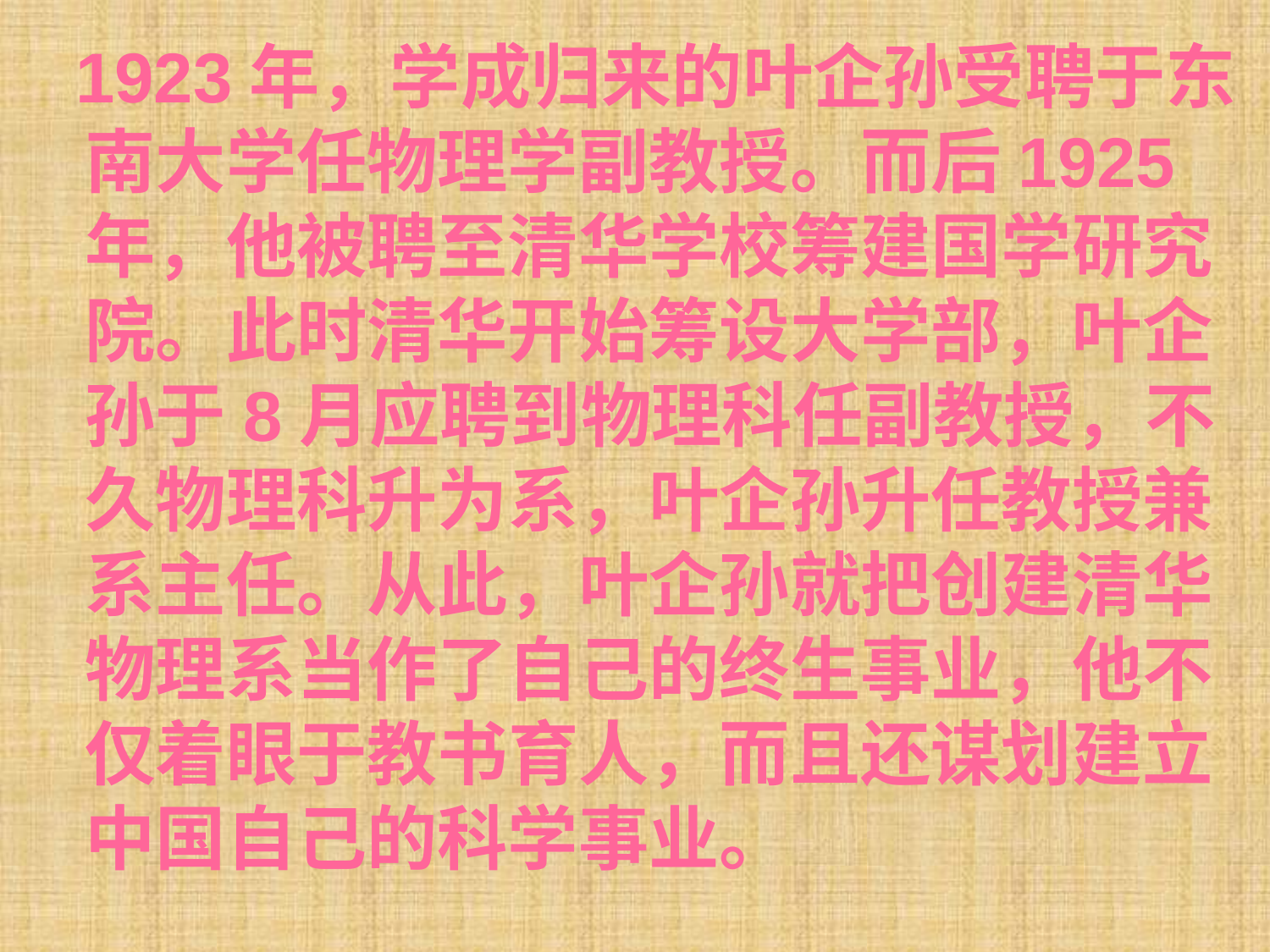

1923年，学成归来的叶企孙受聘于东南大学任物理学副教授。而后1925年，他被聘至清华学校筹建国学研究院。此时清华开始筹设大学部，叶企孙于8月应聘到物理科任副教授，不久物理科升为系，叶企孙升任教授兼系主任。从此，叶企孙就把创建清华物理系当作了自己的终生事业，他不仅着眼于教书育人，而且还谋划建立中国自己的科学事业。